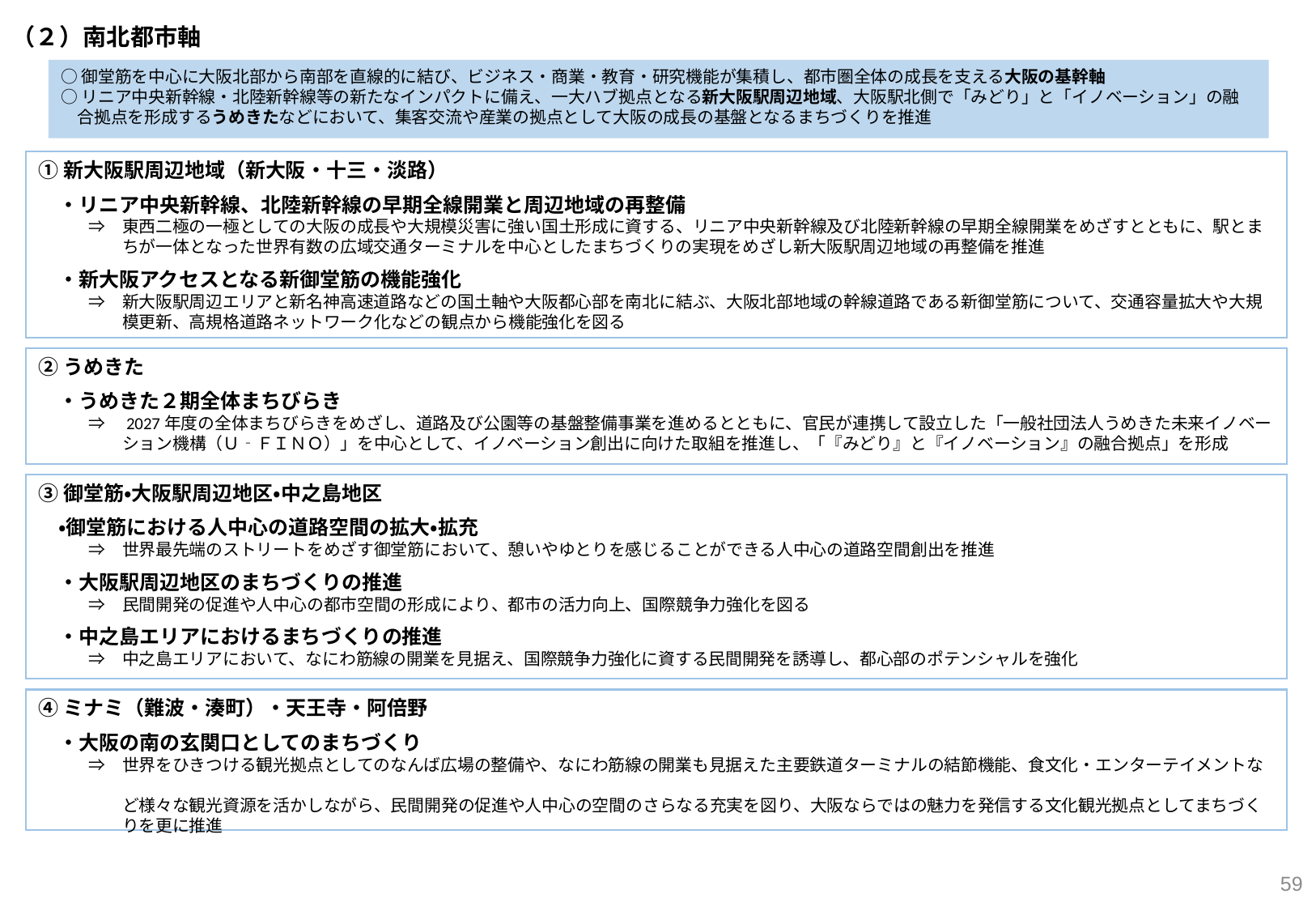

（２）南北都市軸
○御堂筋を中心に大阪北部から南部を直線的に結び、ビジネス・商業・教育・研究機能が集積し、都市圏全体の成長を支える大阪の基幹軸
○リニア中央新幹線・北陸新幹線等の新たなインパクトに備え、一大ハブ拠点となる新大阪駅周辺地域、大阪駅北側で「みどり」と「イノベーション」の融
　合拠点を形成するうめきたなどにおいて、集客交流や産業の拠点として大阪の成長の基盤となるまちづくりを推進

①新大阪駅周辺地域（新大阪・十三・淡路）
　・リニア中央新幹線、北陸新幹線の早期全線開業と周辺地域の再整備
　　　⇒　東西二極の一極としての大阪の成長や大規模災害に強い国土形成に資する、リニア中央新幹線及び北陸新幹線の早期全線開業をめざすとともに、駅とま
　　　　　ちが一体となった世界有数の広域交通ターミナルを中心としたまちづくりの実現をめざし新大阪駅周辺地域の再整備を推進
　・新大阪アクセスとなる新御堂筋の機能強化
　　　⇒　新大阪駅周辺エリアと新名神高速道路などの国土軸や大阪都心部を南北に結ぶ、大阪北部地域の幹線道路である新御堂筋について、交通容量拡大や大規
　　　　　模更新、高規格道路ネットワーク化などの観点から機能強化を図る
②うめきた
　・うめきた２期全体まちびらき
　　　⇒　2027年度の全体まちびらきをめざし、道路及び公園等の基盤整備事業を進めるとともに、官民が連携して設立した「一般社団法人うめきた未来イノベー
　　　　　ション機構（Ｕ‐ＦＩＮＯ）」を中心として、イノベーション創出に向けた取組を推進し、「『みどり』と『イノベーション』の融合拠点」を形成
③御堂筋・大阪駅周辺地区・中之島地区
　・御堂筋における人中心の道路空間の拡大・拡充
　　　⇒　世界最先端のストリートをめざす御堂筋において、憩いやゆとりを感じることができる人中心の道路空間創出を推進
　・大阪駅周辺地区のまちづくりの推進
　　　⇒　民間開発の促進や人中心の都市空間の形成により、都市の活力向上、国際競争力強化を図る
　・中之島エリアにおけるまちづくりの推進
　　　⇒　中之島エリアにおいて、なにわ筋線の開業を見据え、国際競争力強化に資する民間開発を誘導し、都心部のポテンシャルを強化
④ミナミ（難波・湊町）・天王寺・阿倍野
　・大阪の南の玄関口としてのまちづくり
　　　⇒　世界をひきつける観光拠点としてのなんば広場の整備や、なにわ筋線の開業も見据えた主要鉄道ターミナルの結節機能、食文化・エンターテイメントな
　　　　　ど様々な観光資源を活かしながら、民間開発の促進や人中心の空間のさらなる充実を図り、大阪ならではの魅力を発信する文化観光拠点としてまちづく
　　　　　りを更に推進

59